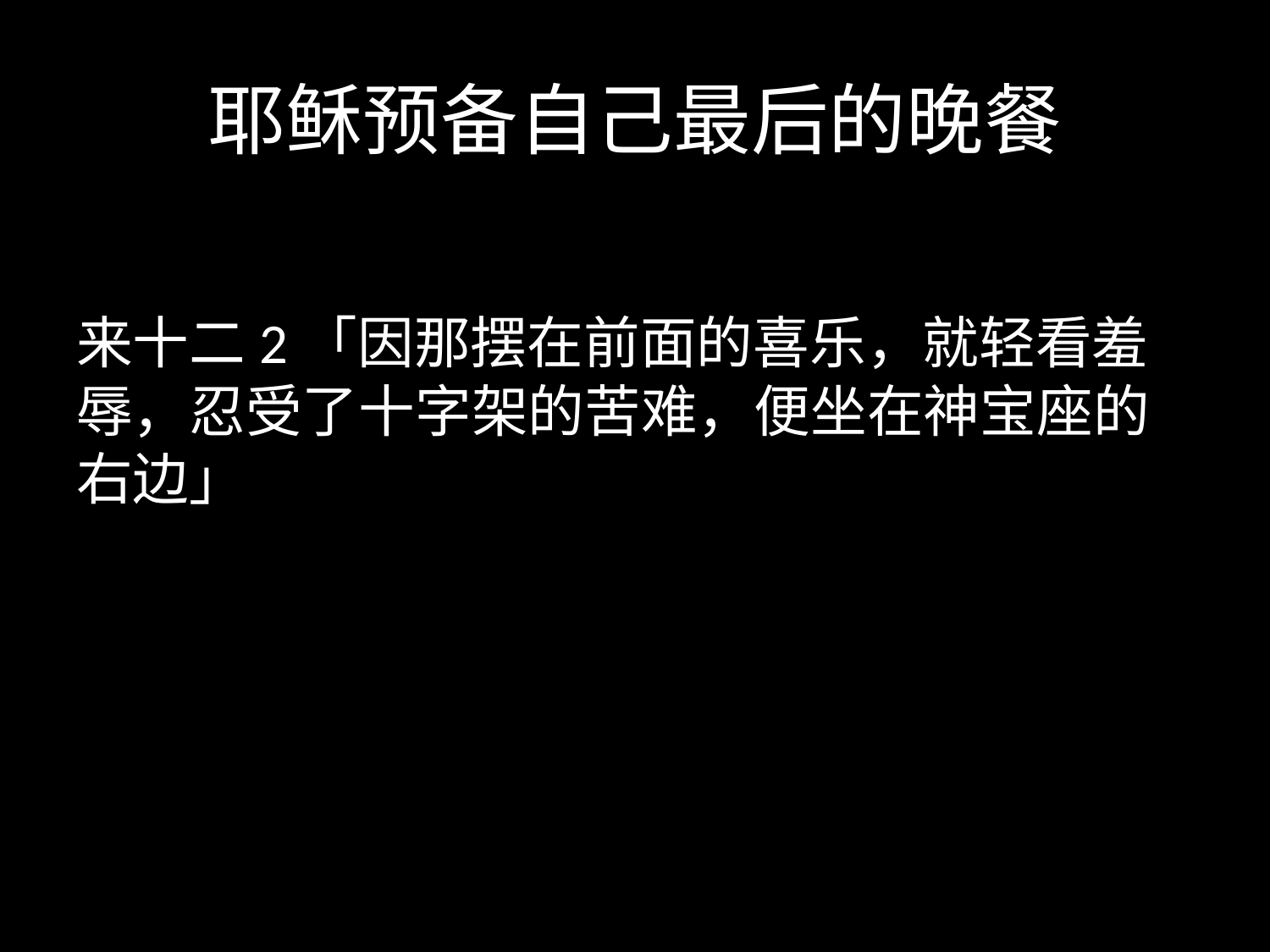

# 耶稣预备自己最后的晚餐

来十二2「因那摆在前面的喜乐，就轻看羞辱，忍受了十字架的苦难，便坐在神宝座的右边」